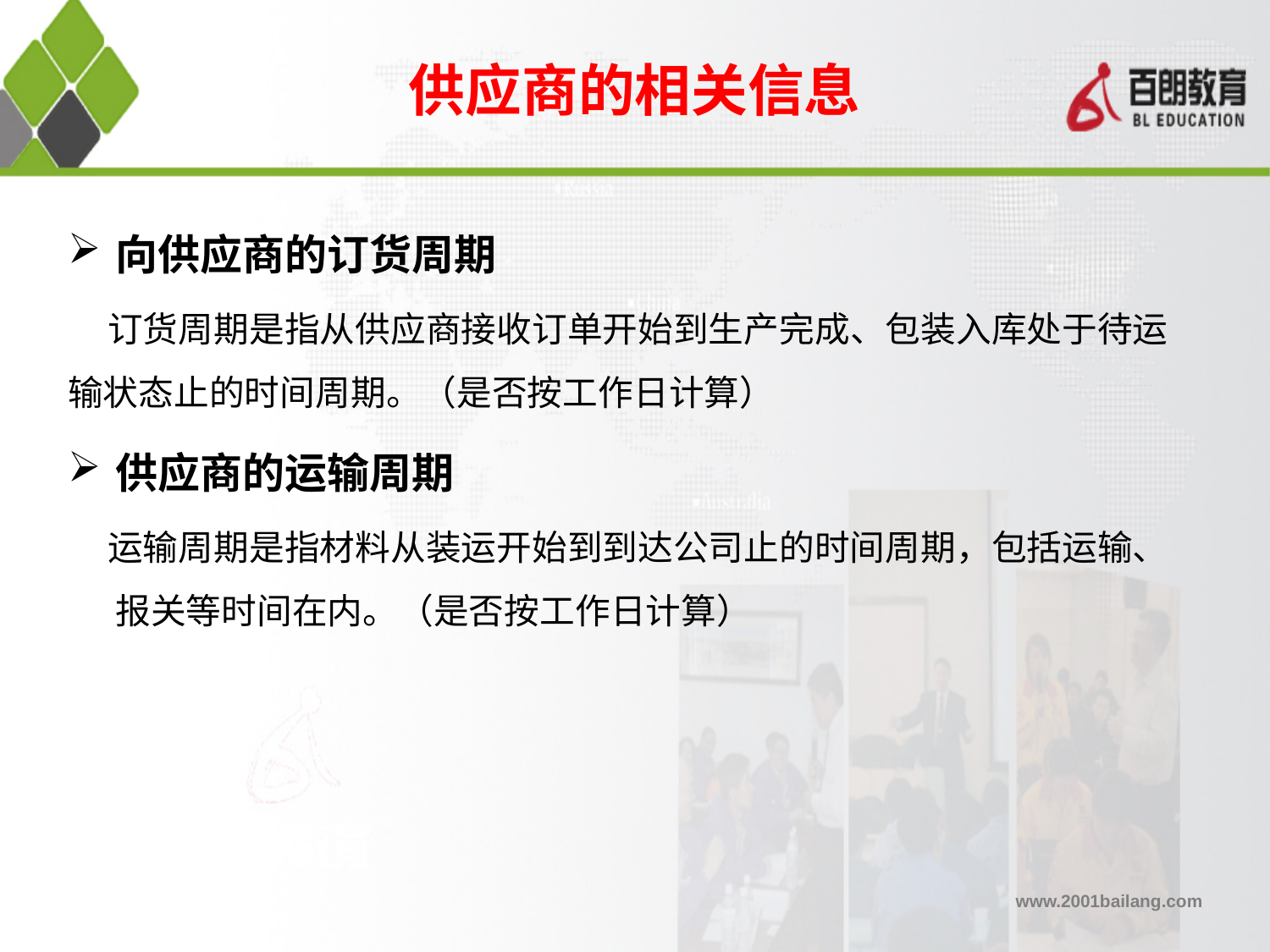

供应商的相关信息
向供应商的订货周期
    订货周期是指从供应商接收订单开始到生产完成、包装入库处于待运输状态止的时间周期。（是否按工作日计算）
供应商的运输周期
    运输周期是指材料从装运开始到到达公司止的时间周期，包括运输、报关等时间在内。（是否按工作日计算）